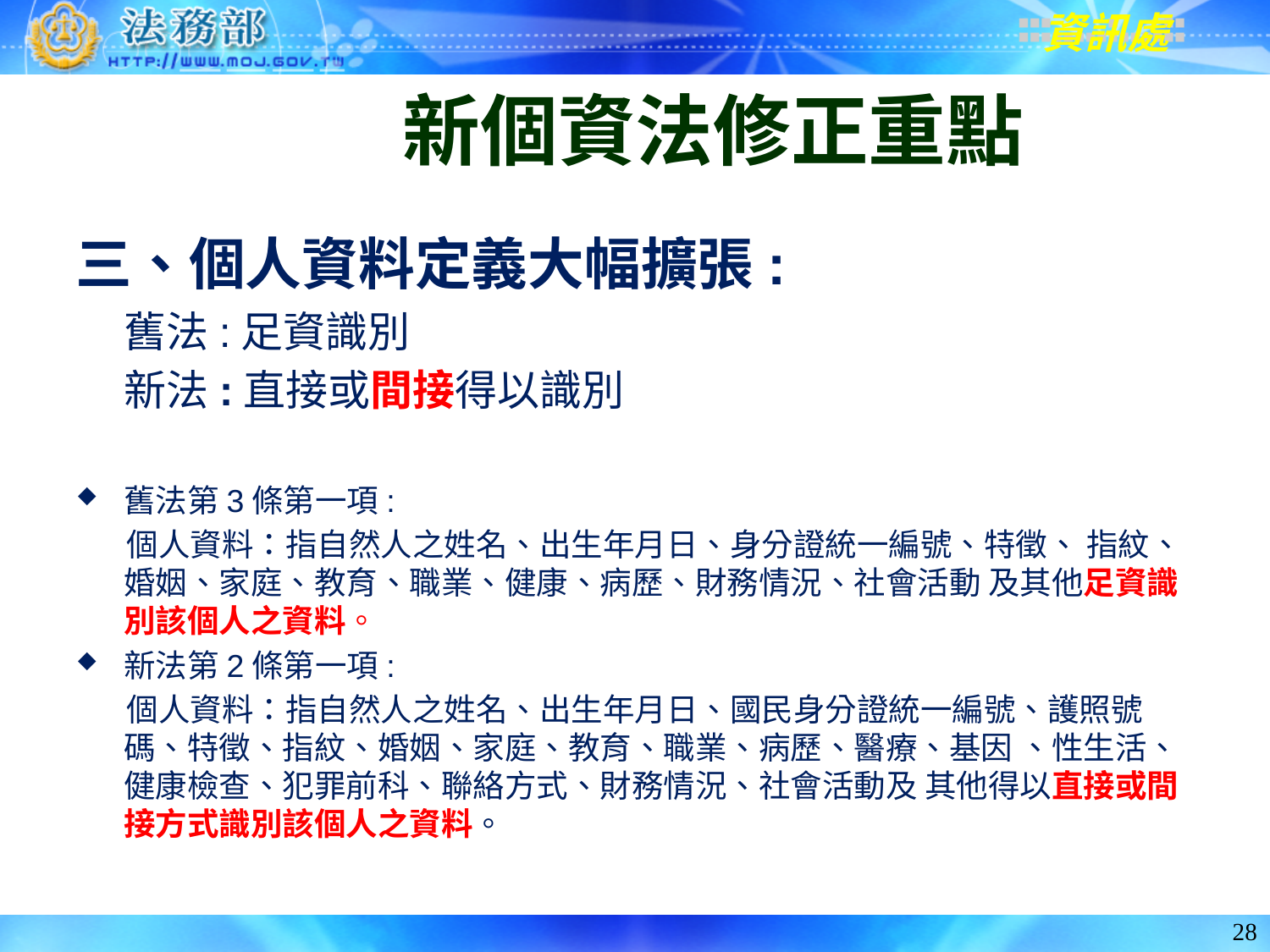

# 新個資法修正重點
三、個人資料定義大幅擴張:
    舊法:足資識別
    新法:直接或間接得以識別

舊法第3條第一項:
      個人資料：指自然人之姓名、出生年月日、身分證統一編號、特徵、 指紋、婚姻、家庭、教育、職業、健康、病歷、財務情況、社會活動 及其他足資識別該個人之資料。
新法第2條第一項:
      個人資料：指自然人之姓名、出生年月日、國民身分證統一編號、護照號碼、特徵、指紋、婚姻、家庭、教育、職業、病歷、醫療、基因 、性生活、健康檢查、犯罪前科、聯絡方式、財務情況、社會活動及 其他得以直接或間接方式識別該個人之資料。